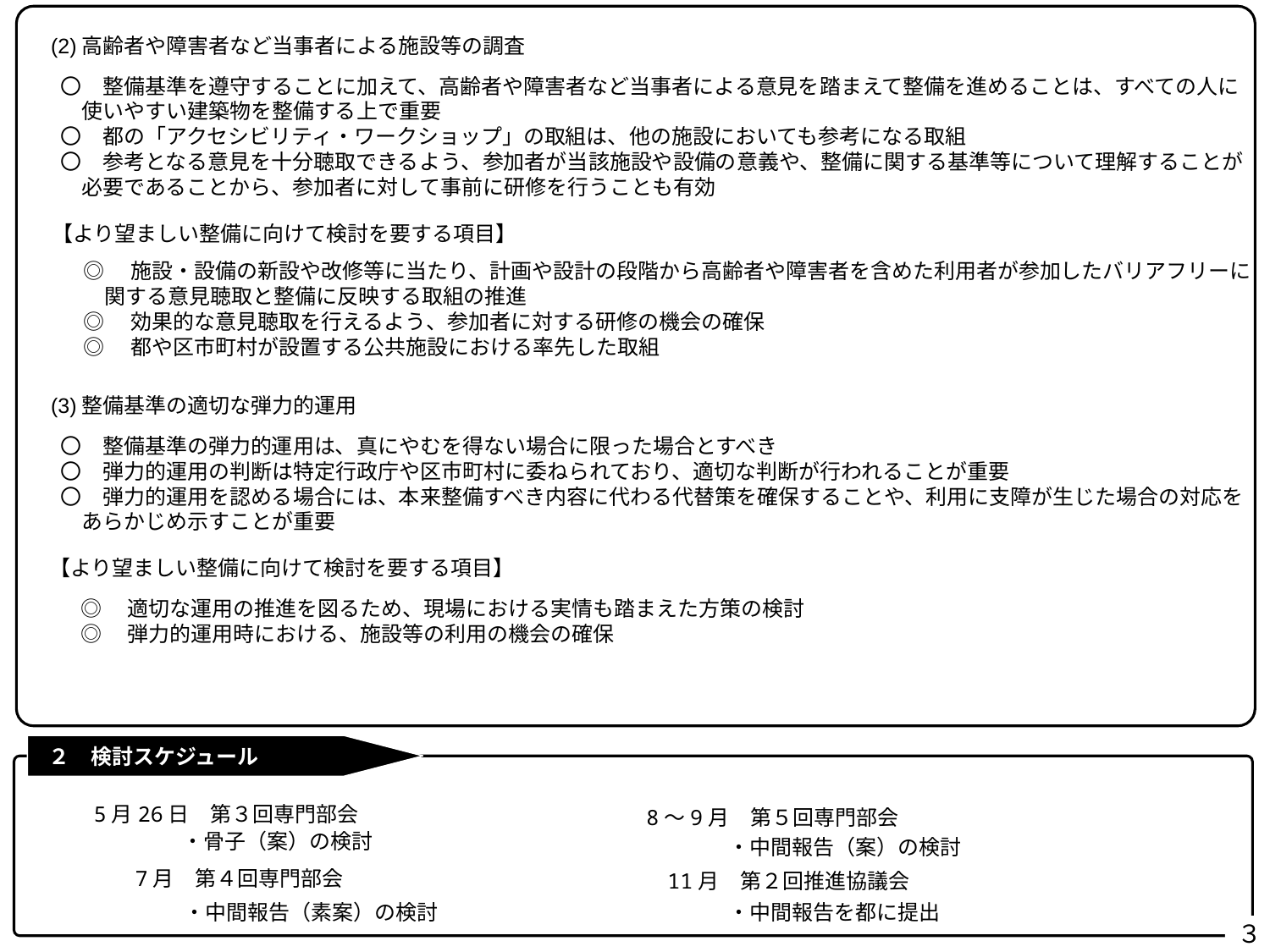

(2)高齢者や障害者など当事者による施設等の調査
〇　整備基準を遵守することに加えて、高齢者や障害者など当事者による意見を踏まえて整備を進めることは、すべての人に
　使いやすい建築物を整備する上で重要
〇　都の「アクセシビリティ・ワークショップ」の取組は、他の施設においても参考になる取組
〇　参考となる意見を十分聴取できるよう、参加者が当該施設や設備の意義や、整備に関する基準等について理解することが
　必要であることから、参加者に対して事前に研修を行うことも有効
【より望ましい整備に向けて検討を要する項目】
◎　施設・設備の新設や改修等に当たり、計画や設計の段階から高齢者や障害者を含めた利用者が参加したバリアフリーに
　関する意見聴取と整備に反映する取組の推進
◎　効果的な意見聴取を行えるよう、参加者に対する研修の機会の確保
◎　都や区市町村が設置する公共施設における率先した取組
(3)整備基準の適切な弾力的運用
〇　整備基準の弾力的運用は、真にやむを得ない場合に限った場合とすべき
〇　弾力的運用の判断は特定行政庁や区市町村に委ねられており、適切な判断が行われることが重要
〇　弾力的運用を認める場合には、本来整備すべき内容に代わる代替策を確保することや、利用に支障が生じた場合の対応を
　あらかじめ示すことが重要
【より望ましい整備に向けて検討を要する項目】
◎　適切な運用の推進を図るため、現場における実情も踏まえた方策の検討
◎　弾力的運用時における、施設等の利用の機会の確保
  ２　検討スケジュール

　　5月26日　第３回専門部会
　 　8～9月　第５回専門部会
・骨子（案）の検討
・中間報告（案）の検討
　　　　7月　第４回専門部会
　　　 11月　第２回推進協議会
・中間報告（素案）の検討
・中間報告を都に提出
３